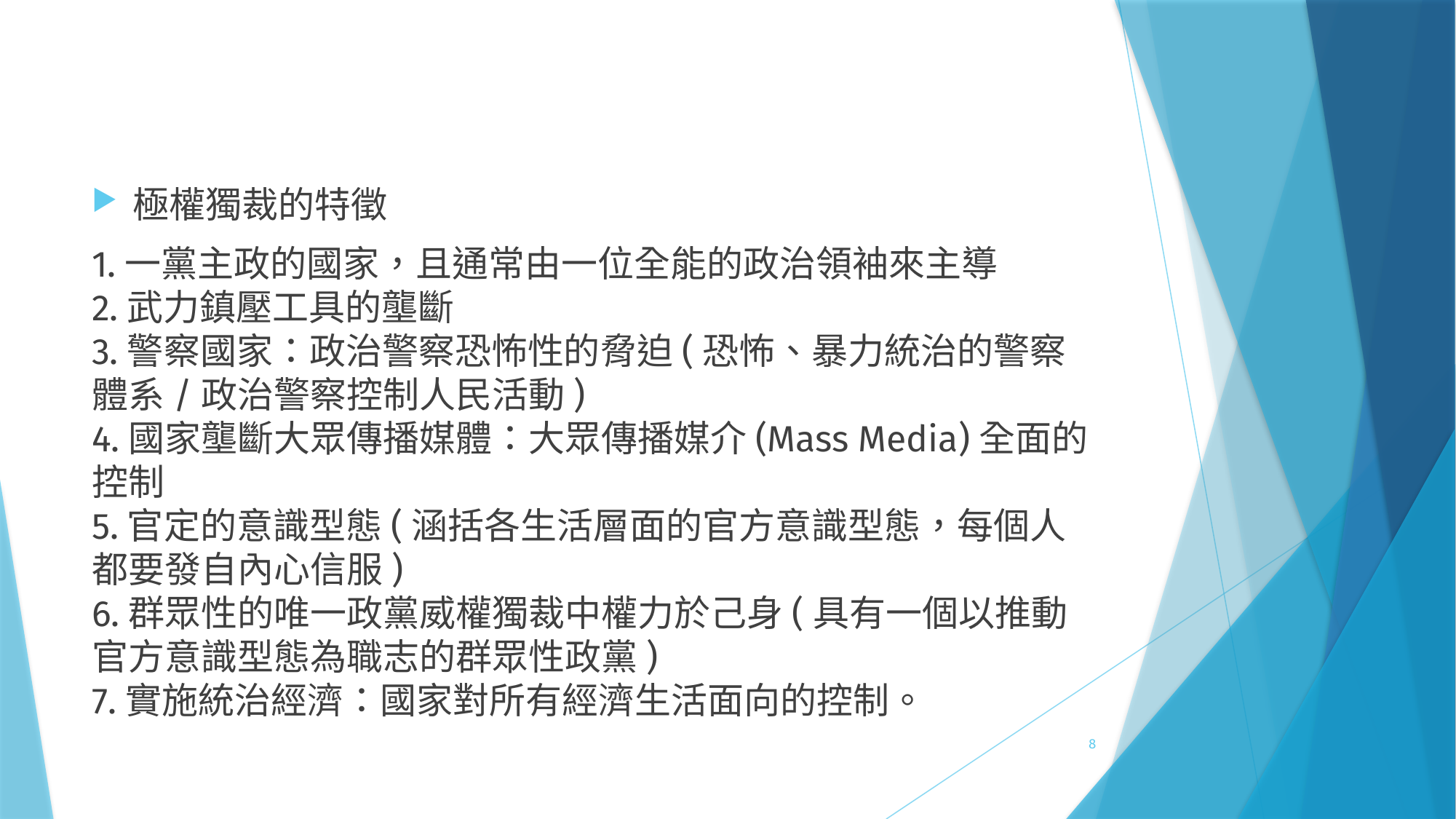

#
極權獨裁的特徵
1.一黨主政的國家，且通常由一位全能的政治領袖來主導
2.武力鎮壓工具的壟斷
3.警察國家：政治警察恐怖性的脅迫(恐怖、暴力統治的警察體系/政治警察控制人民活動)
4.國家壟斷大眾傳播媒體：大眾傳播媒介(Mass Media)全面的控制
5.官定的意識型態(涵括各生活層面的官方意識型態，每個人都要發自內心信服)
6.群眾性的唯一政黨威權獨裁中權力於己身(具有一個以推動官方意識型態為職志的群眾性政黨)
7.實施統治經濟：國家對所有經濟生活面向的控制。
8